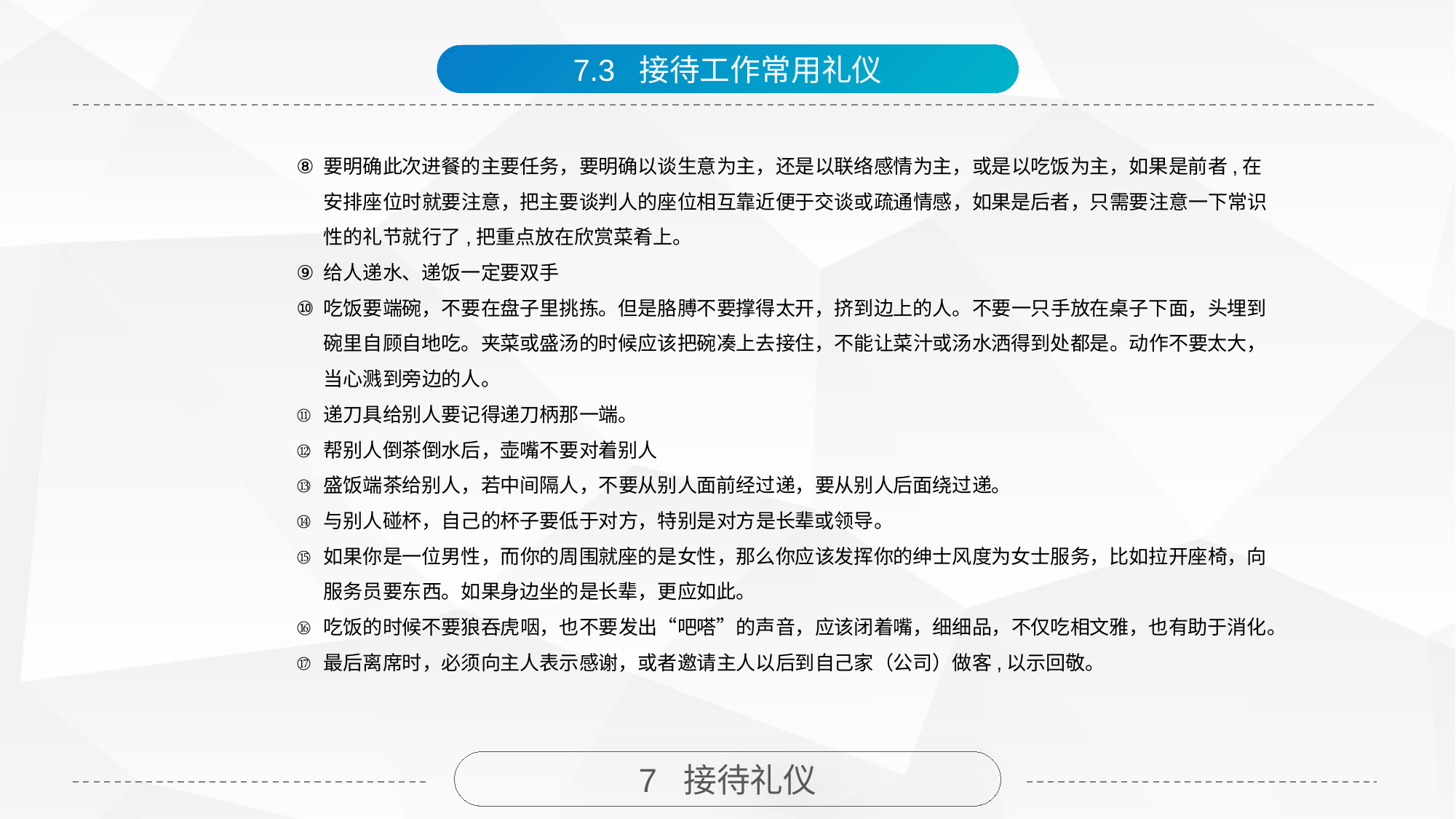

7.3  接待工作常用礼仪
要明确此次进餐的主要任务，要明确以谈生意为主，还是以联络感情为主，或是以吃饭为主，如果是前者,在安排座位时就要注意，把主要谈判人的座位相互靠近便于交谈或疏通情感，如果是后者，只需要注意一下常识性的礼节就行了,把重点放在欣赏菜肴上。
给人递水、递饭一定要双手
吃饭要端碗，不要在盘子里挑拣。但是胳膊不要撑得太开，挤到边上的人。不要一只手放在桌子下面，头埋到碗里自顾自地吃。夹菜或盛汤的时候应该把碗凑上去接住，不能让菜汁或汤水洒得到处都是。动作不要太大，当心溅到旁边的人。
递刀具给别人要记得递刀柄那一端。
帮别人倒茶倒水后，壶嘴不要对着别人
盛饭端茶给别人，若中间隔人，不要从别人面前经过递，要从别人后面绕过递。
与别人碰杯，自己的杯子要低于对方，特别是对方是长辈或领导。
如果你是一位男性，而你的周围就座的是女性，那么你应该发挥你的绅士风度为女士服务，比如拉开座椅，向服务员要东西。如果身边坐的是长辈，更应如此。
吃饭的时候不要狼吞虎咽，也不要发出“吧嗒”的声音，应该闭着嘴，细细品，不仅吃相文雅，也有助于消化。
最后离席时，必须向主人表示感谢，或者邀请主人以后到自己家（公司）做客,以示回敬。
7  接待礼仪